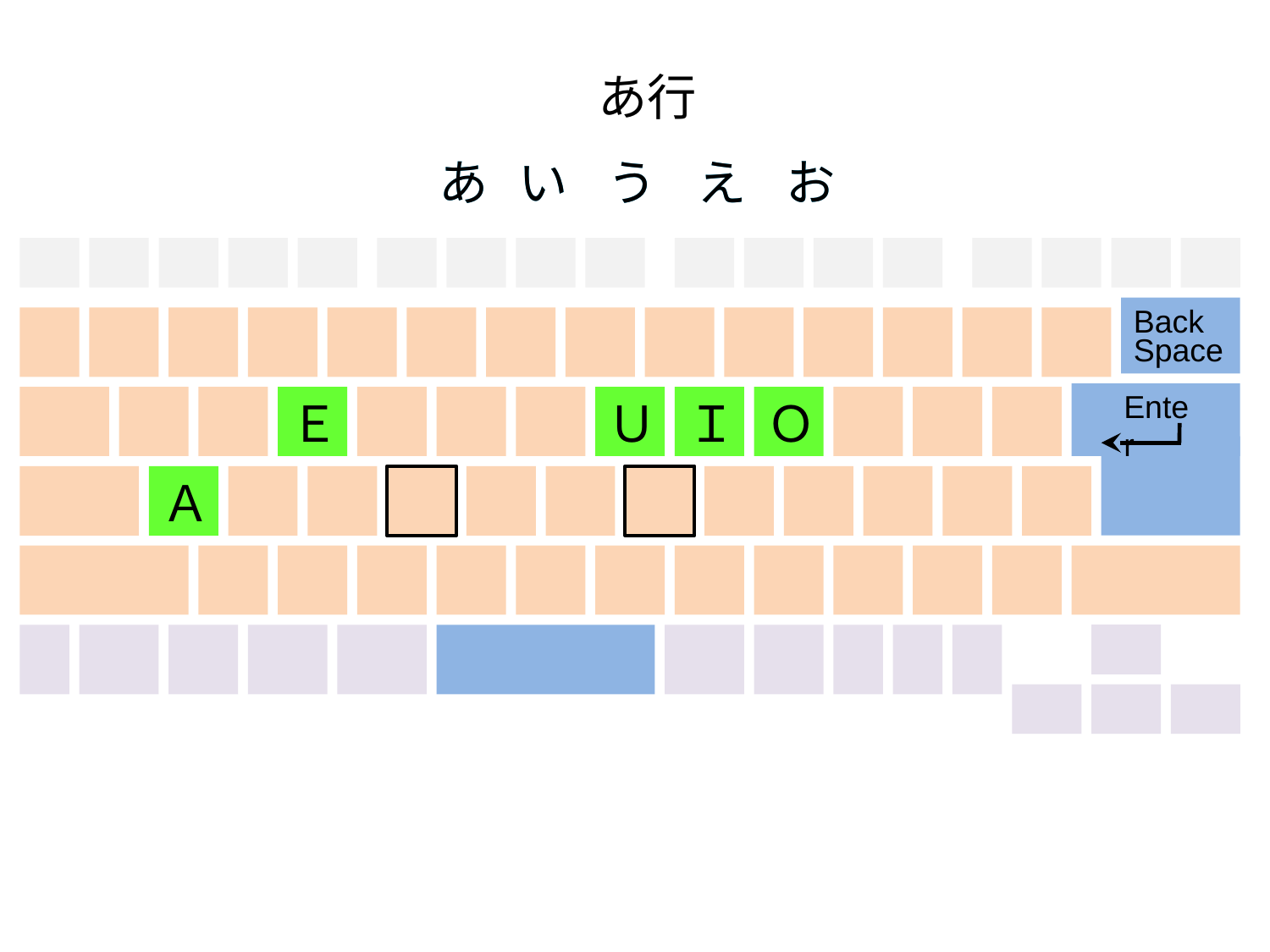

あ行
あ
あ
い
い
う
う
え
え
お
お

Back
Space

Enter

Ｅ

Ｕ

Ｉ

Ｏ

Ａ